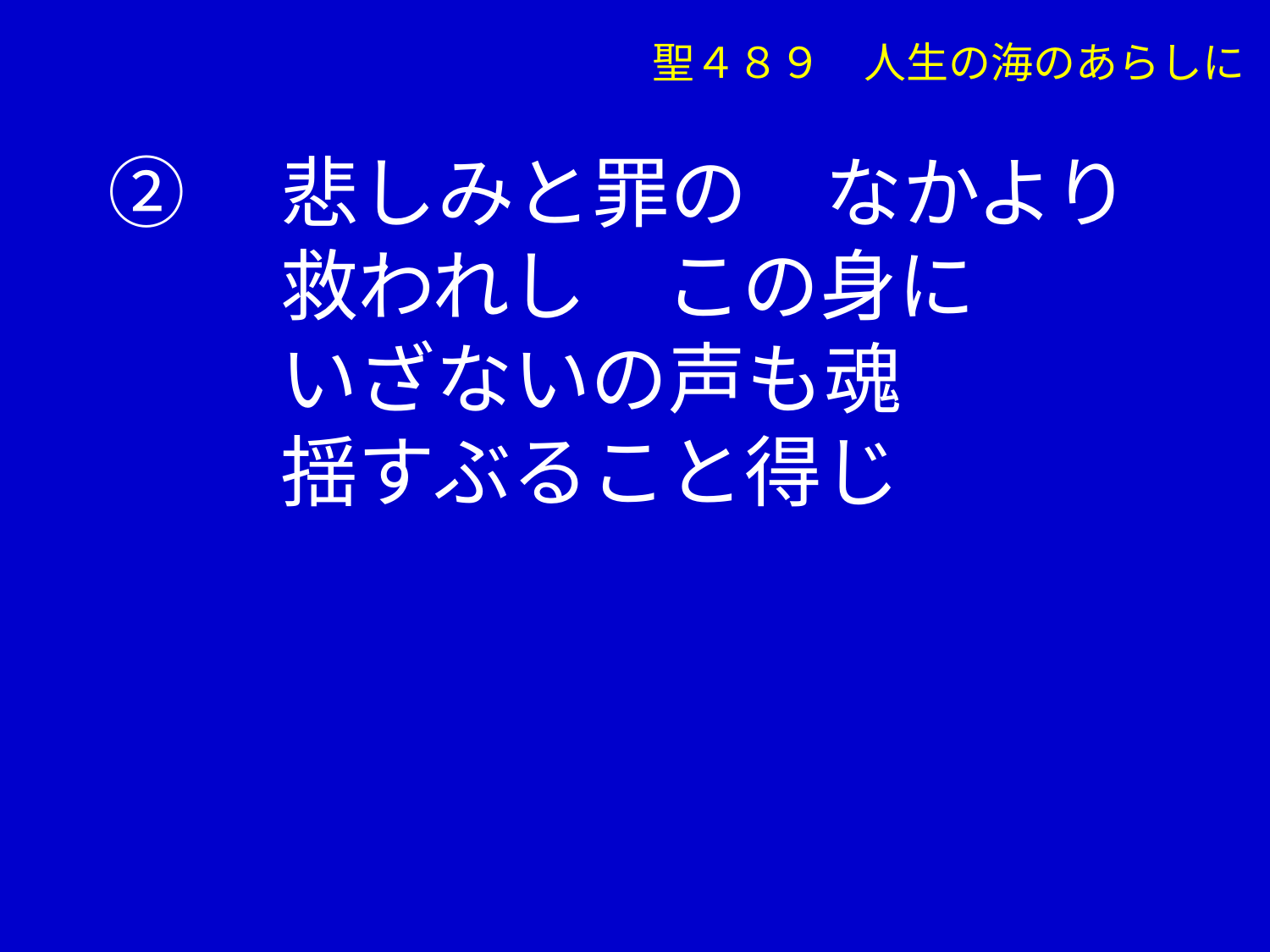

聖４８９　人生の海のあらしに
②　悲しみと罪の　なかより
　　 救われし　この身に
　　 いざないの声も魂
　　 揺すぶること得じ